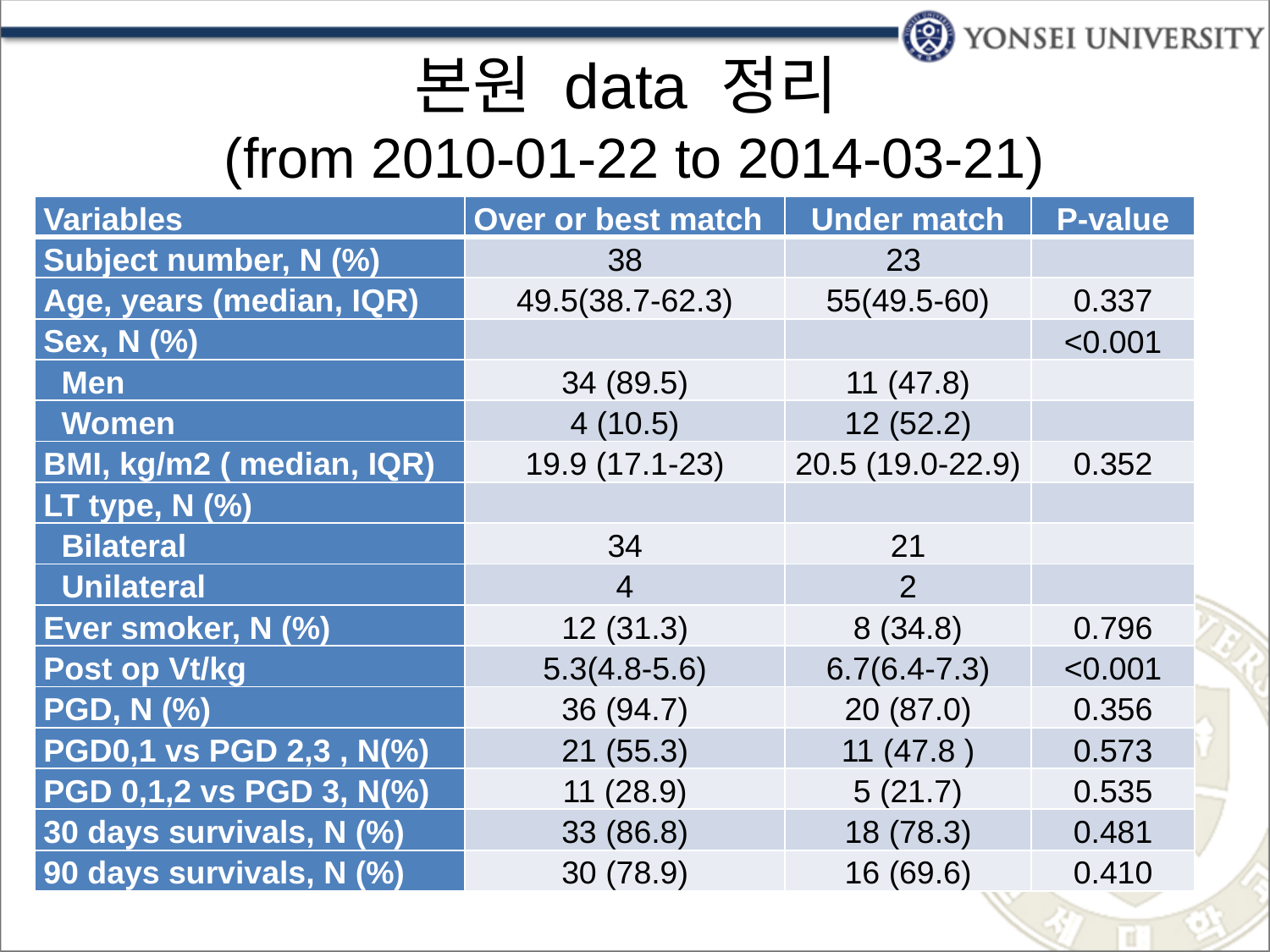

# 본원 data 정리 (from 2010-01-22 to 2014-03-21)
| Variables | Over or best match | Under match | P-value |
| --- | --- | --- | --- |
| Subject number, N (%) | 38 | 23 |  |
| Age, years (median, IQR) | 49.5(38.7-62.3) | 55(49.5-60) | 0.337 |
| Sex, N (%) |  |  | <0.001 |
| Men | 34 (89.5) | 11 (47.8) |  |
| Women | 4 (10.5) | 12 (52.2) |  |
| BMI, kg/m2 ( median, IQR) | 19.9 (17.1-23) | 20.5 (19.0-22.9) | 0.352 |
| LT type, N (%) |  |  |  |
| Bilateral | 34 | 21 |  |
| Unilateral | 4 | 2 |  |
| Ever smoker, N (%) | 12 (31.3) | 8 (34.8) | 0.796 |
| Post op Vt/kg | 5.3(4.8-5.6) | 6.7(6.4-7.3) | <0.001 |
| PGD, N (%) | 36 (94.7) | 20 (87.0) | 0.356 |
| PGD0,1 vs PGD 2,3 , N(%) | 21 (55.3) | 11 (47.8 ) | 0.573 |
| PGD 0,1,2 vs PGD 3, N(%) | 11 (28.9) | 5 (21.7) | 0.535 |
| 30 days survivals, N (%) | 33 (86.8) | 18 (78.3) | 0.481 |
| 90 days survivals, N (%) | 30 (78.9) | 16 (69.6) | 0.410 |